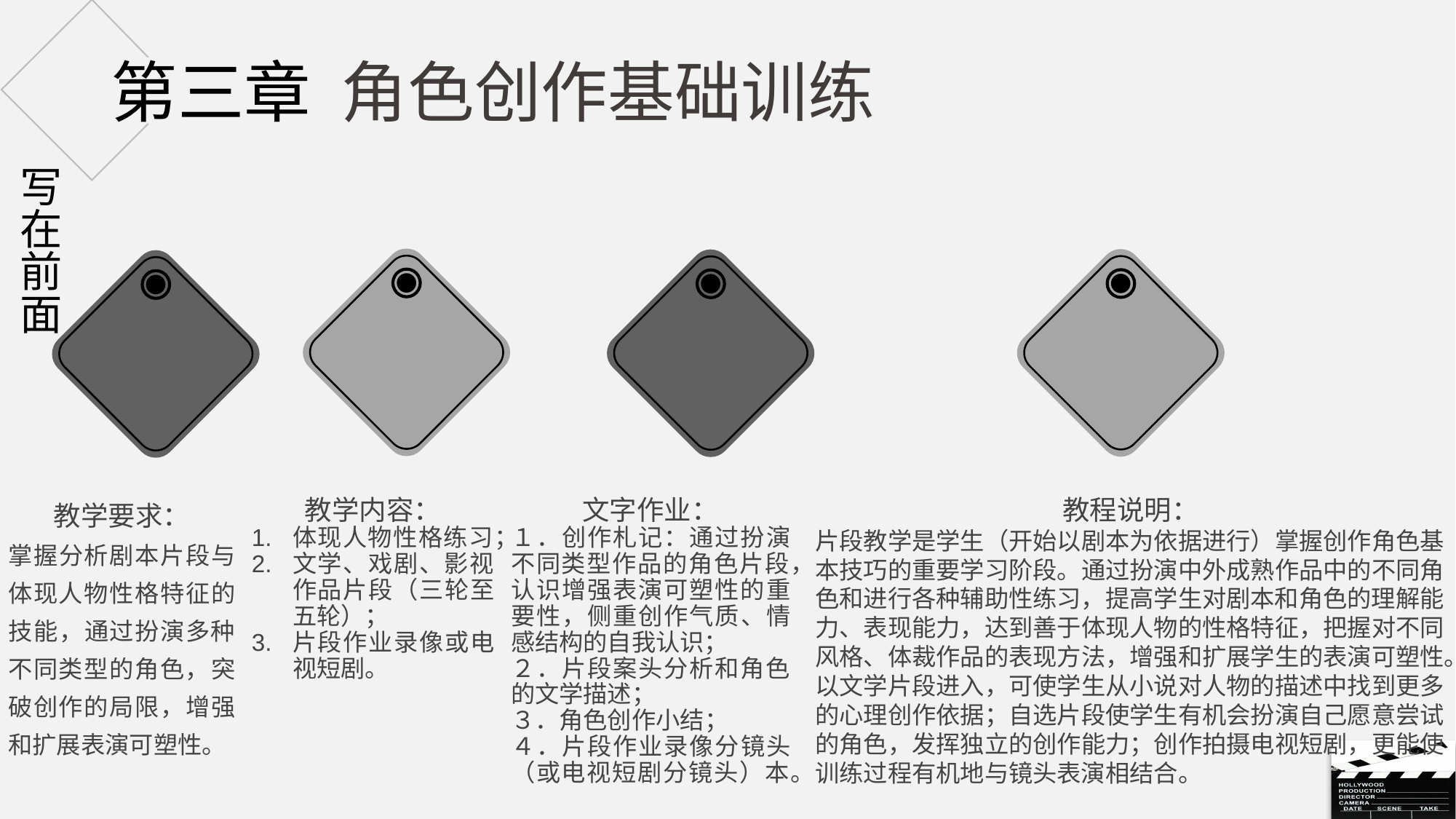

# 第三章  角色创作基础训练
写在前面

教学要求：
掌握分析剧本片段与体现人物性格特征的技能，通过扮演多种不同类型的角色，突破创作的局限，增强和扩展表演可塑性。
教学内容：
体现人物性格练习；
文学、戏剧、影视作品片段（三轮至五轮）；
片段作业录像或电视短剧。
文字作业：
１．创作札记：通过扮演不同类型作品的角色片段，认识增强表演可塑性的重要性，侧重创作气质、情感结构的自我认识；
２．片段案头分析和角色的文学描述；
３．角色创作小结；
４．片段作业录像分镜头（或电视短剧分镜头）本。
教程说明：
片段教学是学生（开始以剧本为依据进行）掌握创作角色基本技巧的重要学习阶段。通过扮演中外成熟作品中的不同角色和进行各种辅助性练习，提高学生对剧本和角色的理解能力、表现能力，达到善于体现人物的性格特征，把握对不同风格、体裁作品的表现方法，增强和扩展学生的表演可塑性。以文学片段进入，可使学生从小说对人物的描述中找到更多的心理创作依据；自选片段使学生有机会扮演自己愿意尝试的角色，发挥独立的创作能力；创作拍摄电视短剧，更能使训练过程有机地与镜头表演相结合。